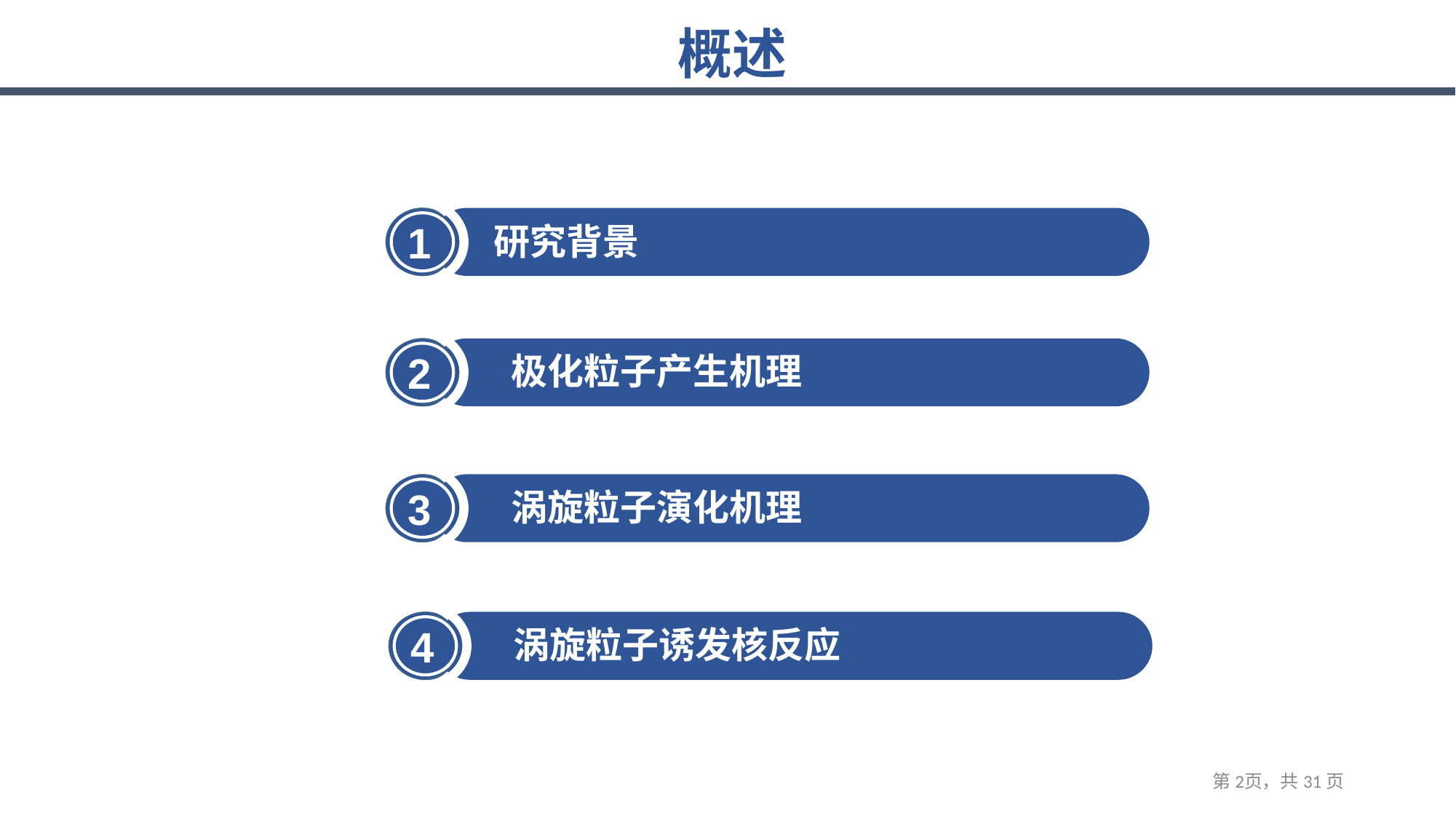

概述

1

研究背景

2

 极化粒子产生机理

3

 涡旋粒子演化机理

4

 涡旋粒子诱发核反应
第2页，共31页